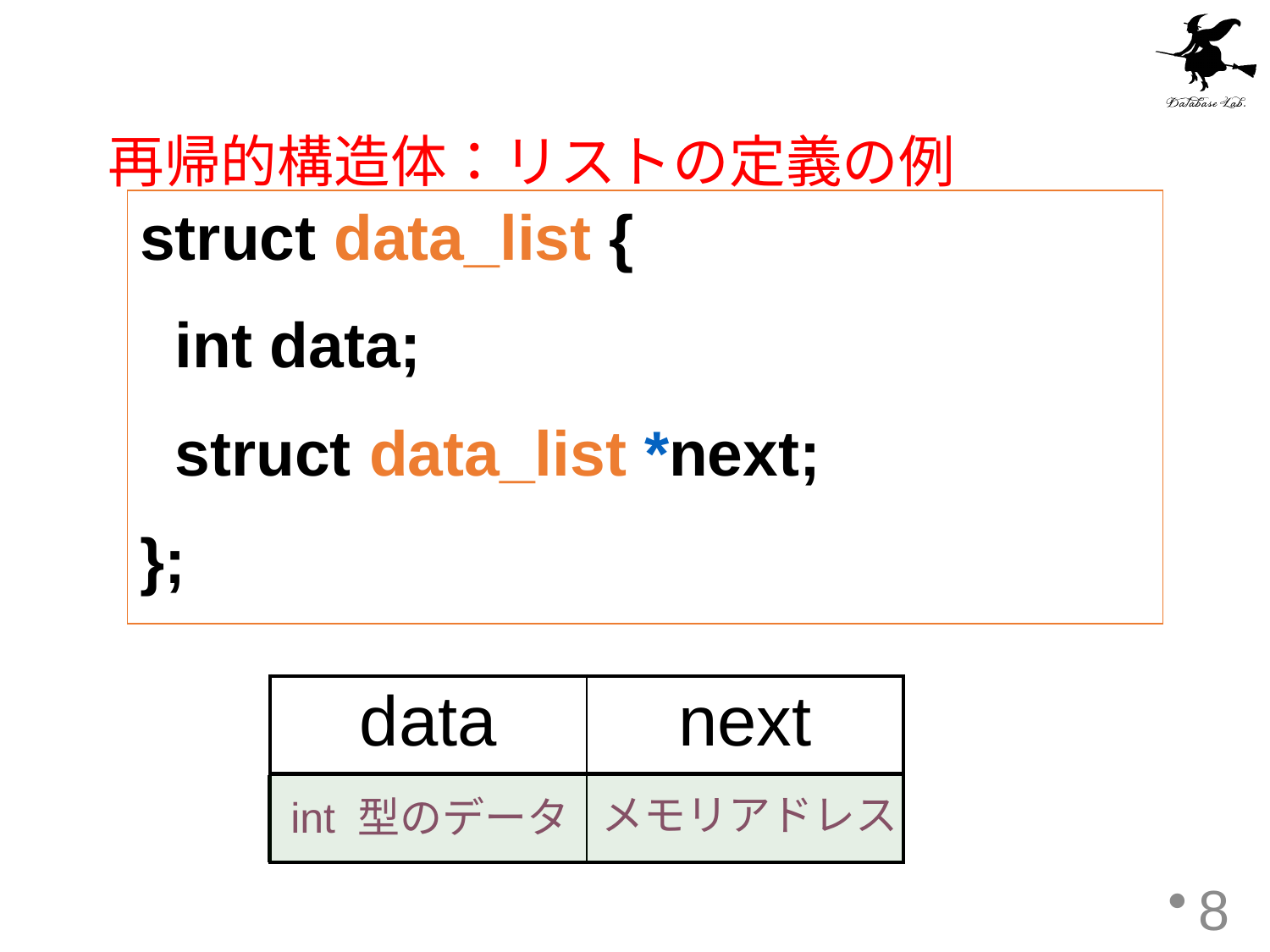

# 再帰的構造体：リストの定義の例
struct data_list {
  int data;
  struct data_list *next;
};
| data | next |
| --- | --- |
|  |  |

メモリアドレス
int 型のデータ
8